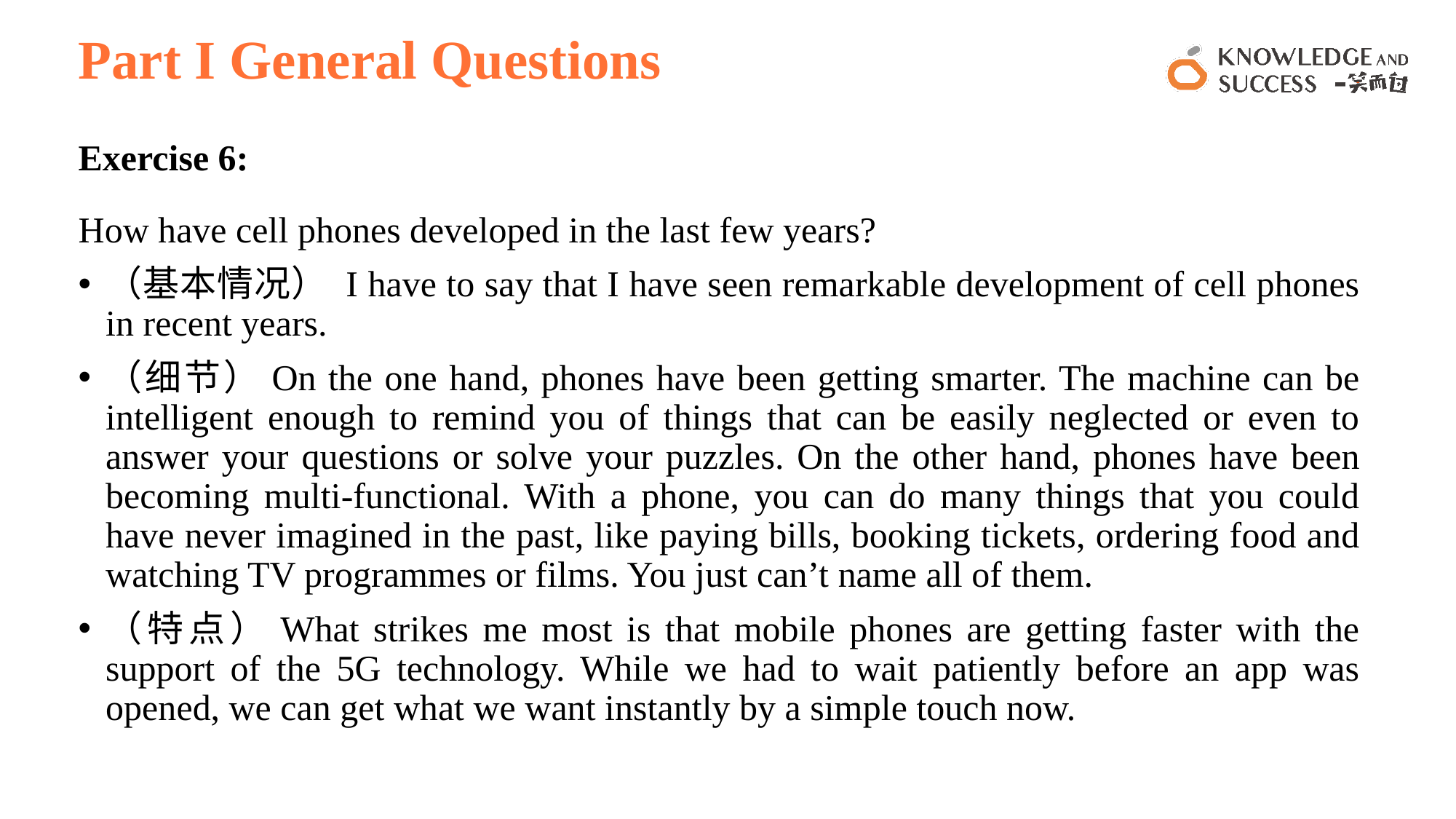

# Part I General Questions
Exercise 6:
How have cell phones developed in the last few years?
（基本情况） I have to say that I have seen remarkable development of cell phones in recent years.
（细节）On the one hand, phones have been getting smarter. The machine can be intelligent enough to remind you of things that can be easily neglected or even to answer your questions or solve your puzzles. On the other hand, phones have been becoming multi-functional. With a phone, you can do many things that you could have never imagined in the past, like paying bills, booking tickets, ordering food and watching TV programmes or films. You just can’t name all of them.
（特点）What strikes me most is that mobile phones are getting faster with the support of the 5G technology. While we had to wait patiently before an app was opened, we can get what we want instantly by a simple touch now.